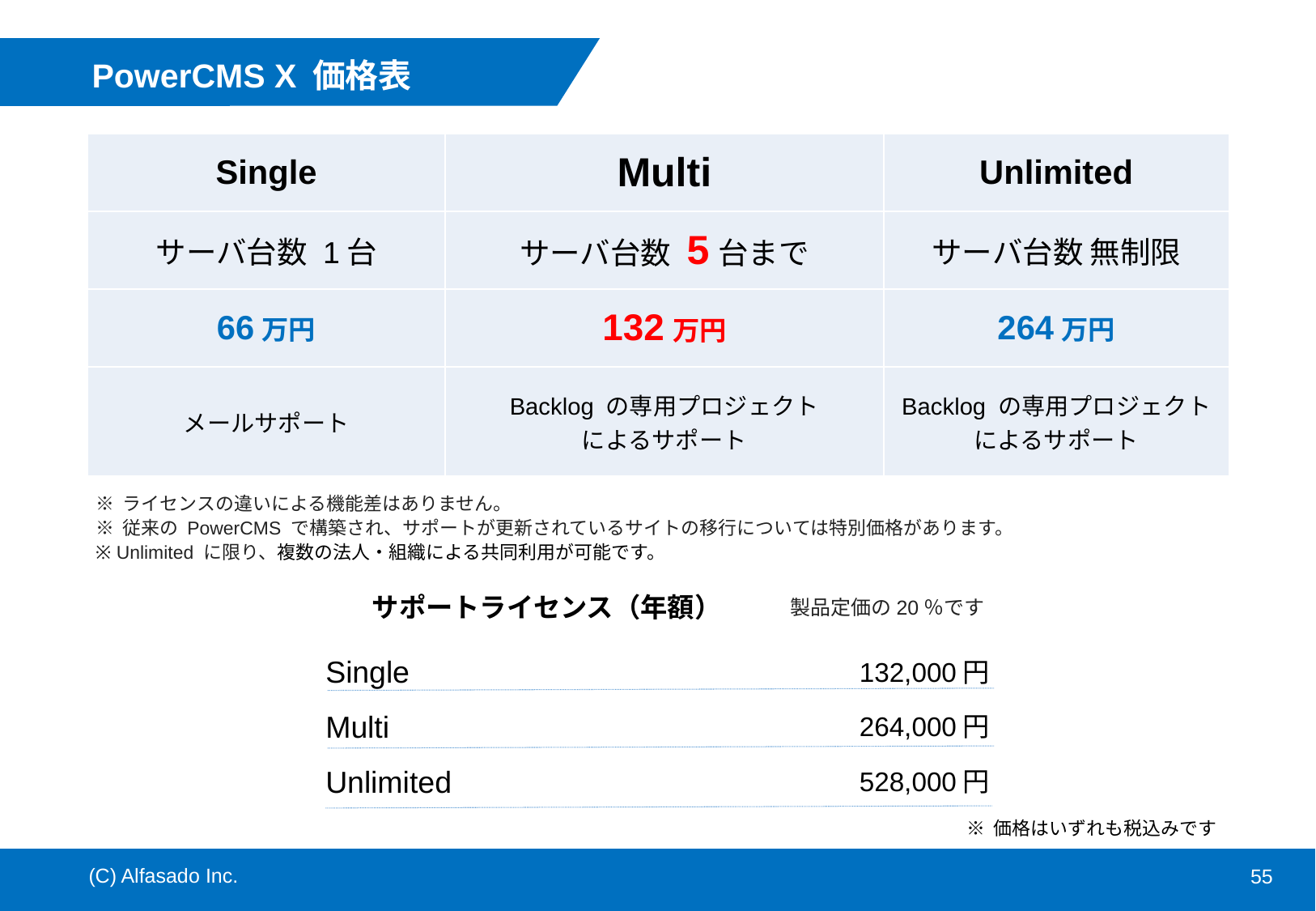

# PowerCMS X 価格表
| Single | Multi | Unlimited |
| --- | --- | --- |
| サーバ台数 1台 | サーバ台数 5台まで | サーバ台数 無制限 |
| 66万円 | 132万円 | 264万円 |
| メールサポート | Backlog の専用プロジェクト によるサポート | Backlog の専用プロジェクトによるサポート |
※ ライセンスの違いによる機能差はありません。
※ 従来の PowerCMS で構築され、サポートが更新されているサイトの移行については特別価格があります。
※ Unlimited に限り、複数の法人・組織による共同利用が可能です。
サポートライセンス（年額）
製品定価の20％です
| Single | 132,000円 |
| --- | --- |
| Multi | 264,000円 |
| Unlimited | 528,000円 |
※ 価格はいずれも税込みです
(C) Alfasado Inc.
55